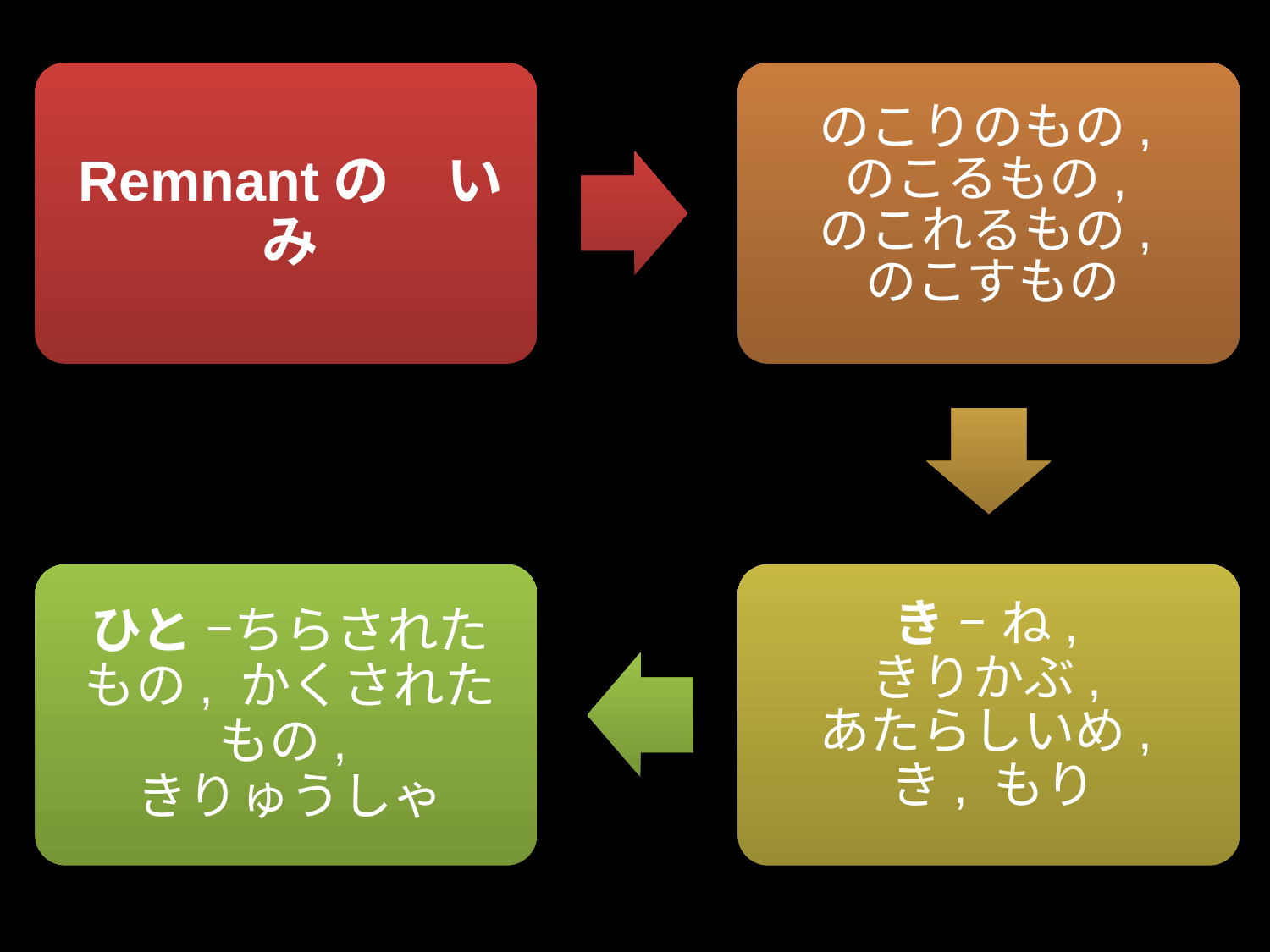

Remnantの　いみ

のこりのもの,
のこるもの,
のこれるもの,
のこすもの

き – ね,
きりかぶ,
あたらしいめ,
き, もり

ひと –ちらされたもの, かくされたもの,
きりゅうしゃ